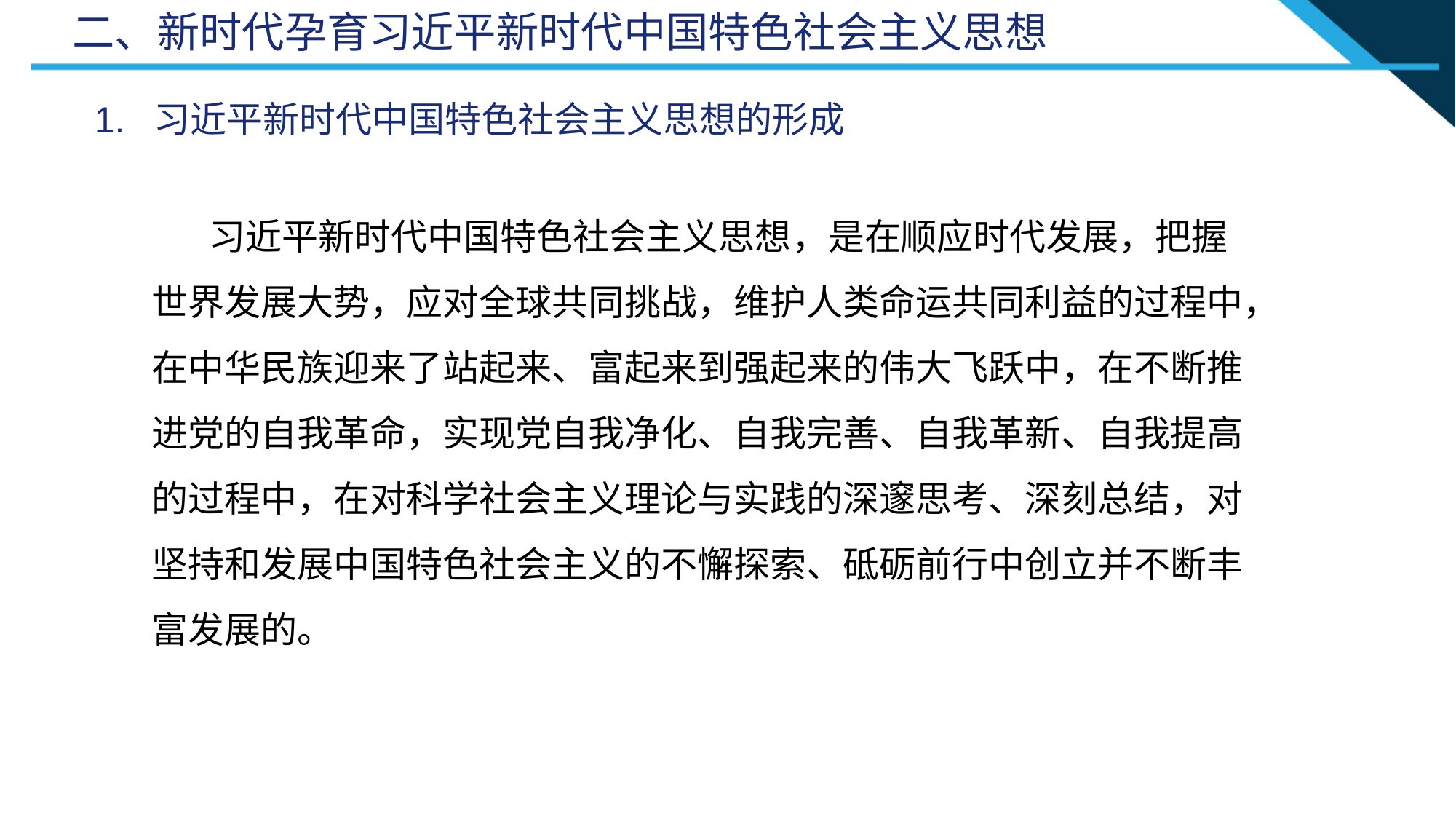

二、新时代孕育习近平新时代中国特色社会主义思想
       1.  习近平新时代中国特色社会主义思想的形成
      习近平新时代中国特色社会主义思想，是在顺应时代发展，把握世界发展大势，应对全球共同挑战，维护人类命运共同利益的过程中，在中华民族迎来了站起来、富起来到强起来的伟大飞跃中，在不断推进党的自我革命，实现党自我净化、自我完善、自我革新、自我提高的过程中，在对科学社会主义理论与实践的深邃思考、深刻总结，对坚持和发展中国特色社会主义的不懈探索、砥砺前行中创立并不断丰富发展的。